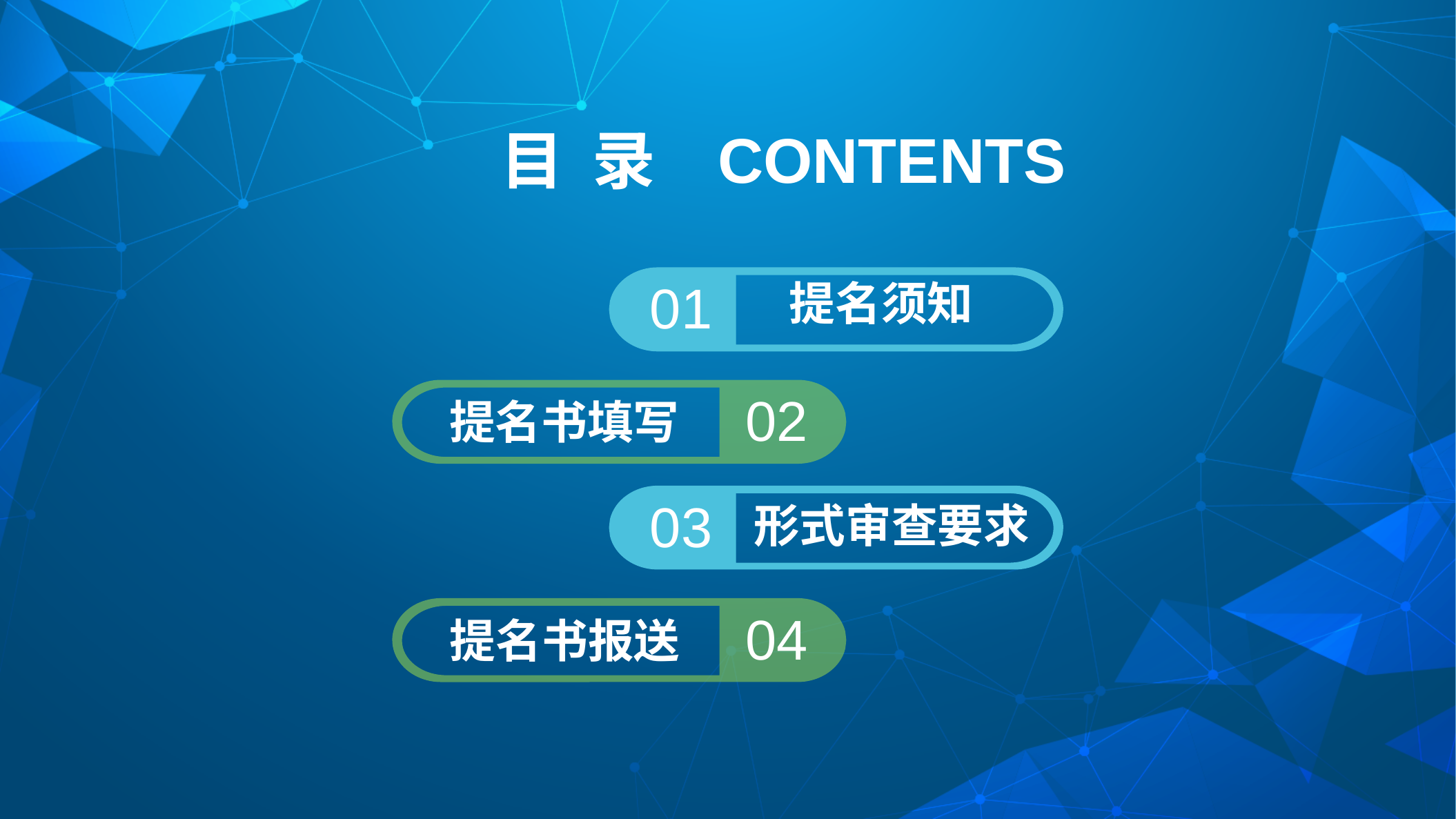

目  录
CONTENTS

提名须知
01

02
提名书填写

03
形式审查要求

04
提名书报送
2